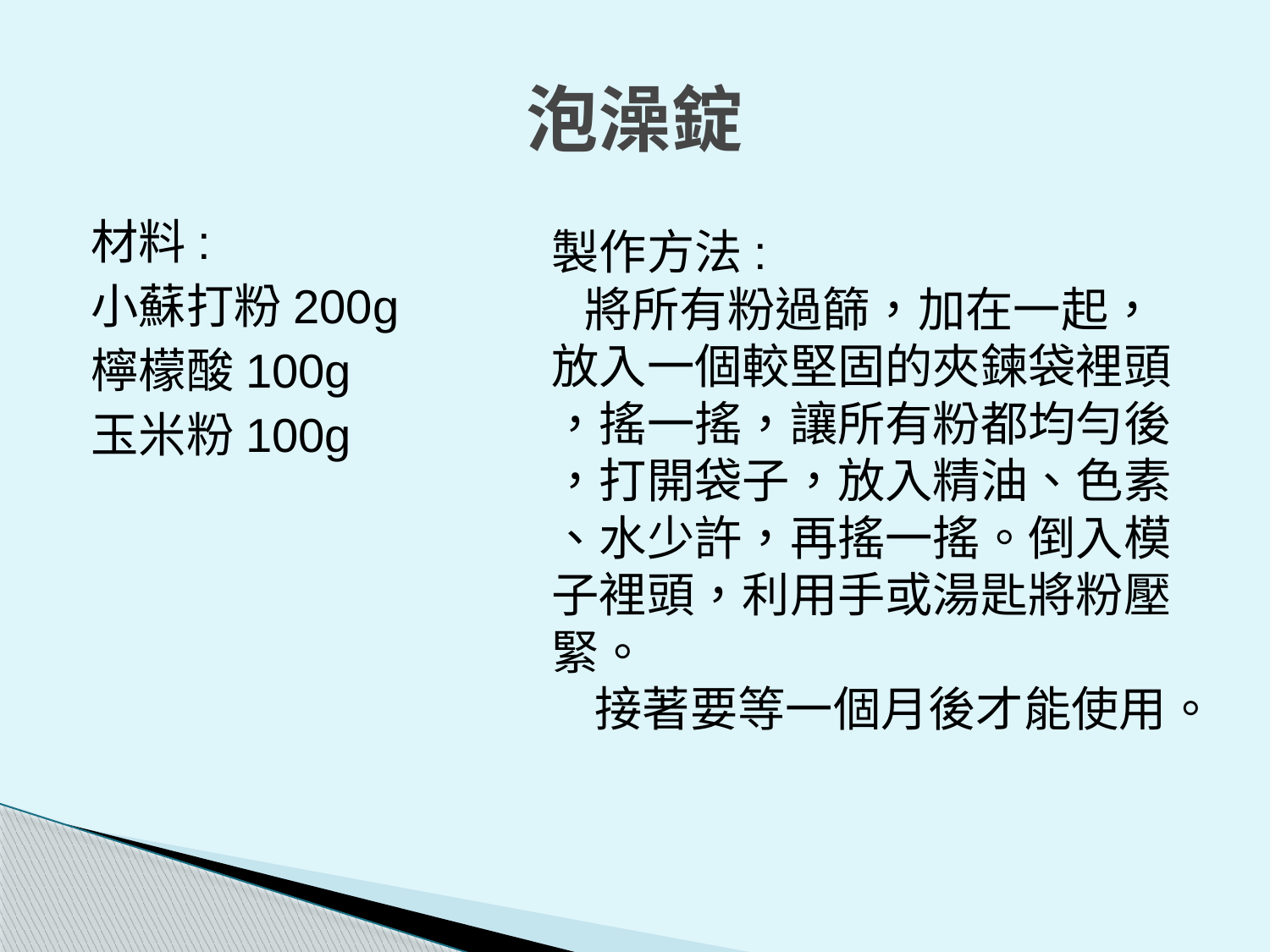

# 泡澡錠
材料:
小蘇打粉200g
檸檬酸100g
玉米粉100g
製作方法:
  將所有粉過篩，加在一起，
放入一個較堅固的夾鍊袋裡頭
，搖一搖，讓所有粉都均勻後
，打開袋子，放入精油、色素
、水少許，再搖一搖。倒入模
子裡頭，利用手或湯匙將粉壓
緊。
   接著要等一個月後才能使用。